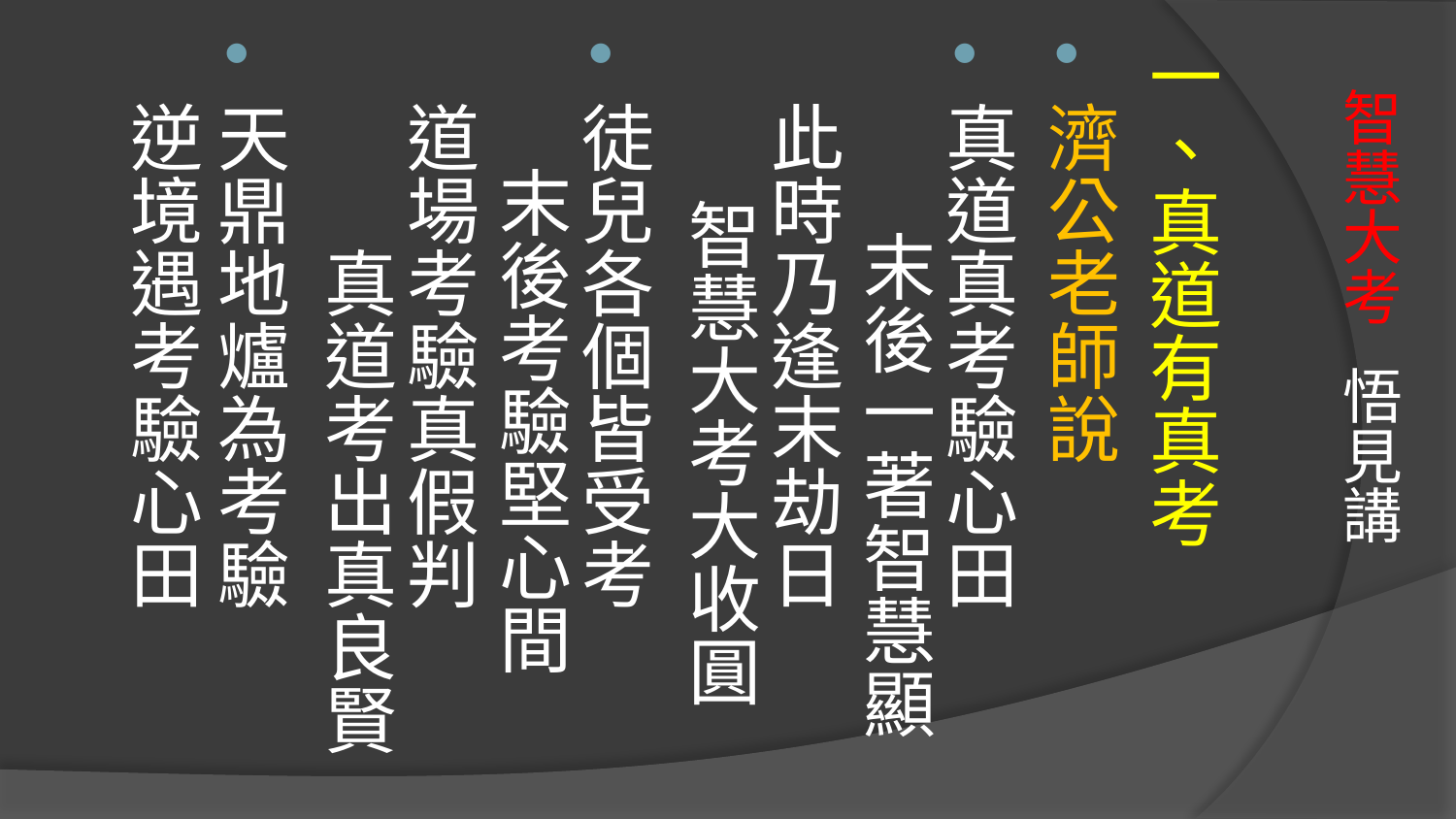

一、真道有真考
濟公老師說
真道真考驗心田                   末後一著智慧顯 
此時乃逢末劫日                 智慧大考大收圓
徒兒各個皆受考               末後考驗堅心間 
道場考驗真假判                    真道考出真良賢
天鼎地爐為考驗           逆境遇考驗心田

# 智慧大考   悟見講